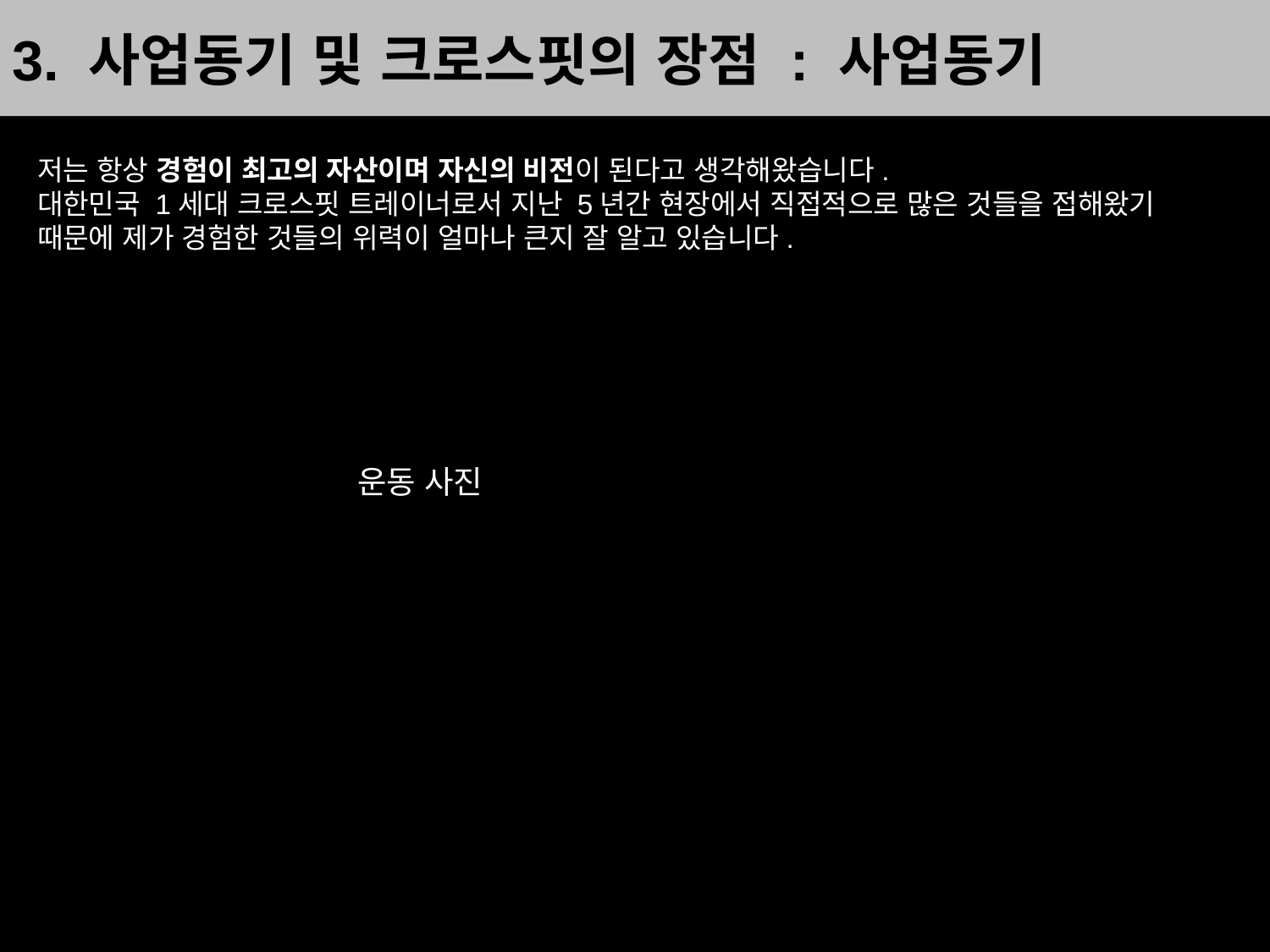

3. 사업동기 및 크로스핏의 장점 : 사업동기
저는 항상 경험이 최고의 자산이며 자신의 비전이 된다고 생각해왔습니다.
대한민국 1세대 크로스핏 트레이너로서 지난 5년간 현장에서 직접적으로 많은 것들을 접해왔기 때문에 제가 경험한 것들의 위력이 얼마나 큰지 잘 알고 있습니다.
운동 사진